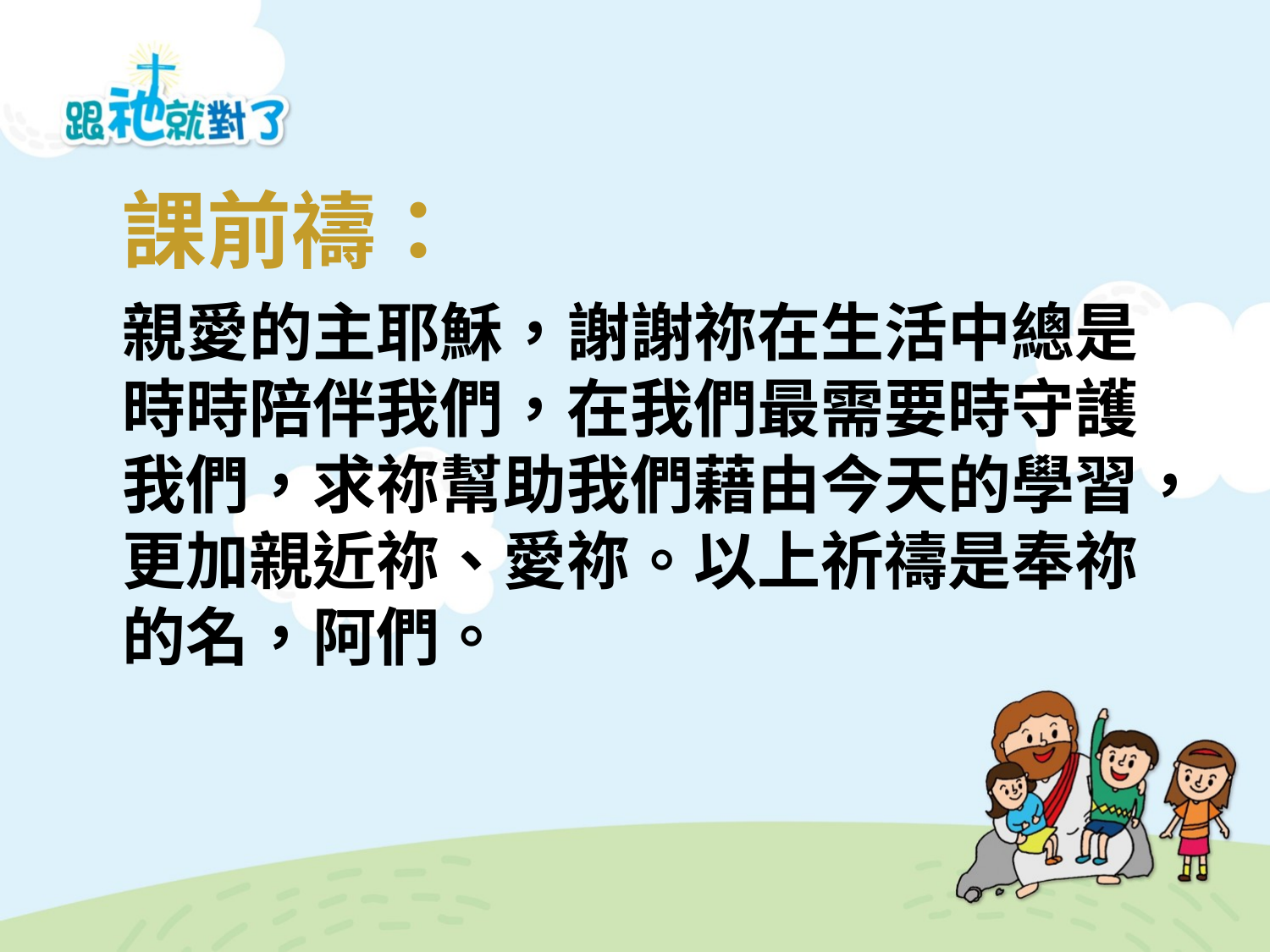

課前禱：
親愛的主耶穌，謝謝祢在生活中總是時時陪伴我們，在我們最需要時守護我們，求祢幫助我們藉由今天的學習，更加親近祢、愛祢。以上祈禱是奉祢的名，阿們。